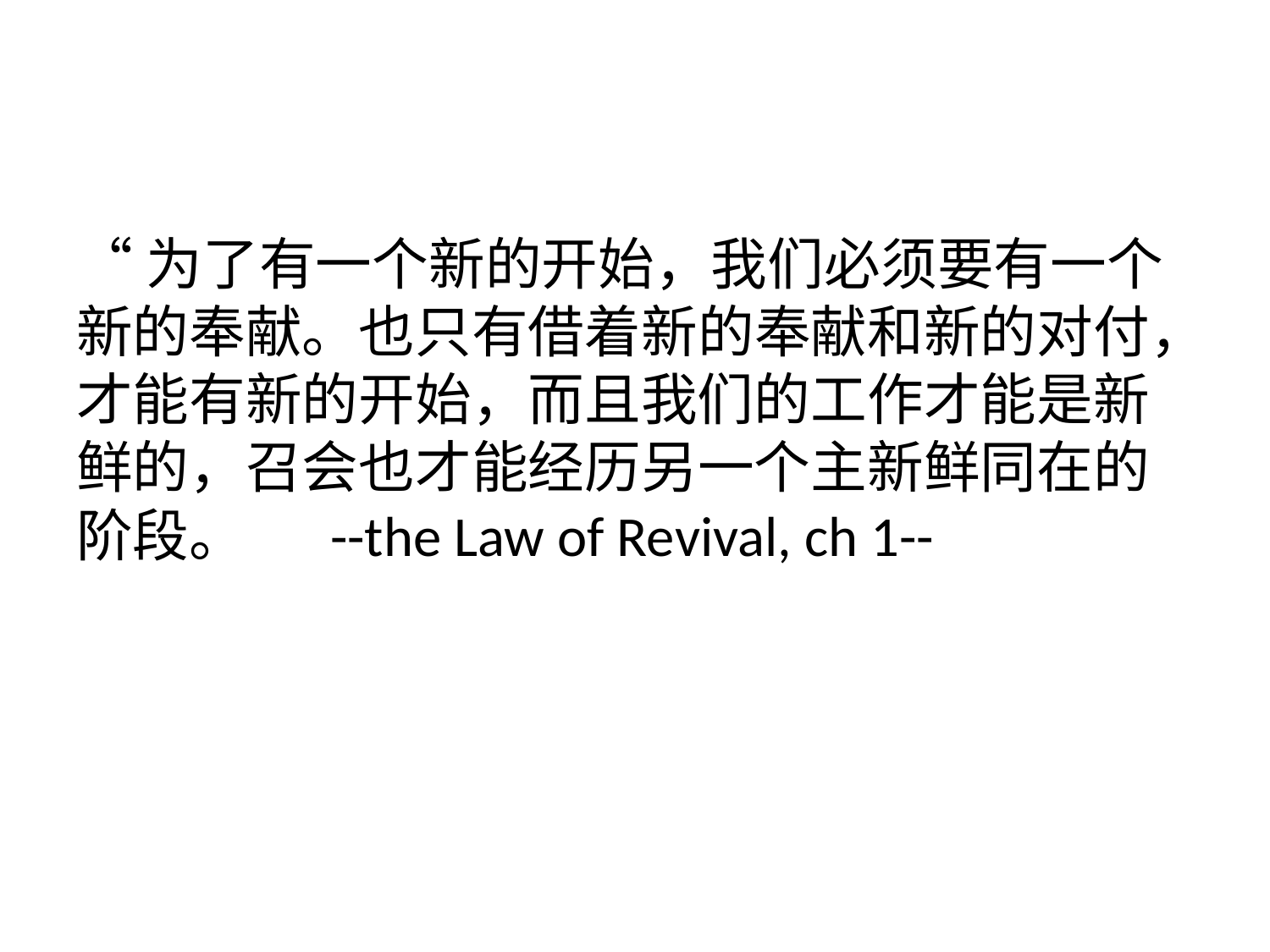

“为了有一个新的开始，我们必须要有一个新的奉献。也只有借着新的奉献和新的对付，才能有新的开始，而且我们的工作才能是新鲜的，召会也才能经历另一个主新鲜同在的阶段。	--the Law of Revival, ch 1--